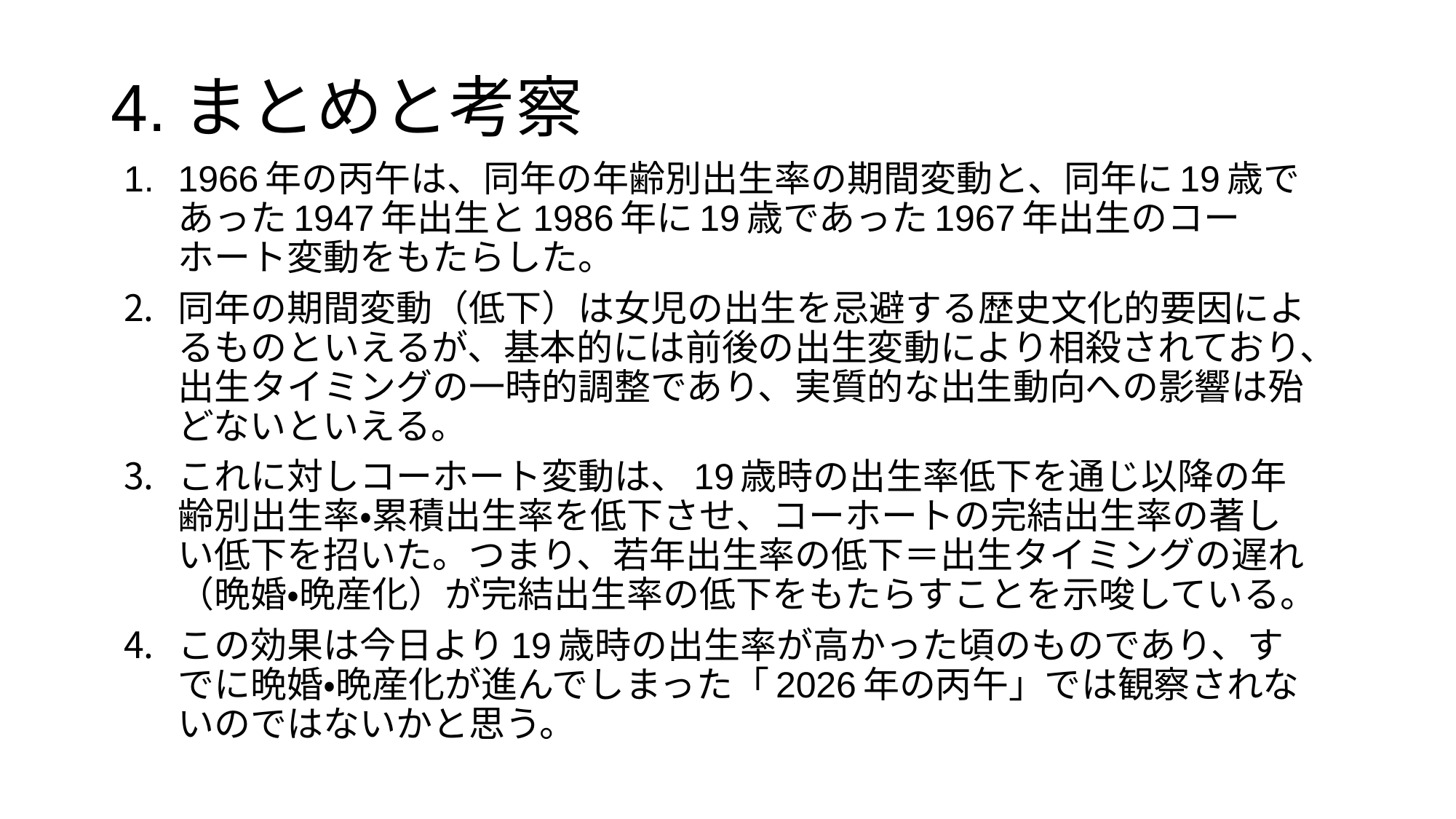

# 4.まとめと考察
1966年の丙午は、同年の年齢別出生率の期間変動と、同年に19歳であった1947年出生と1986年に19歳であった1967年出生のコーホート変動をもたらした。
同年の期間変動（低下）は女児の出生を忌避する歴史文化的要因によるものといえるが、基本的には前後の出生変動により相殺されており、出生タイミングの一時的調整であり、実質的な出生動向への影響は殆どないといえる。
これに対しコーホート変動は、19歳時の出生率低下を通じ以降の年齢別出生率・累積出生率を低下させ、コーホートの完結出生率の著しい低下を招いた。つまり、若年出生率の低下＝出生タイミングの遅れ（晩婚・晩産化）が完結出生率の低下をもたらすことを示唆している。
この効果は今日より19歳時の出生率が高かった頃のものであり、すでに晩婚・晩産化が進んでしまった「2026年の丙午」では観察されないのではないかと思う。